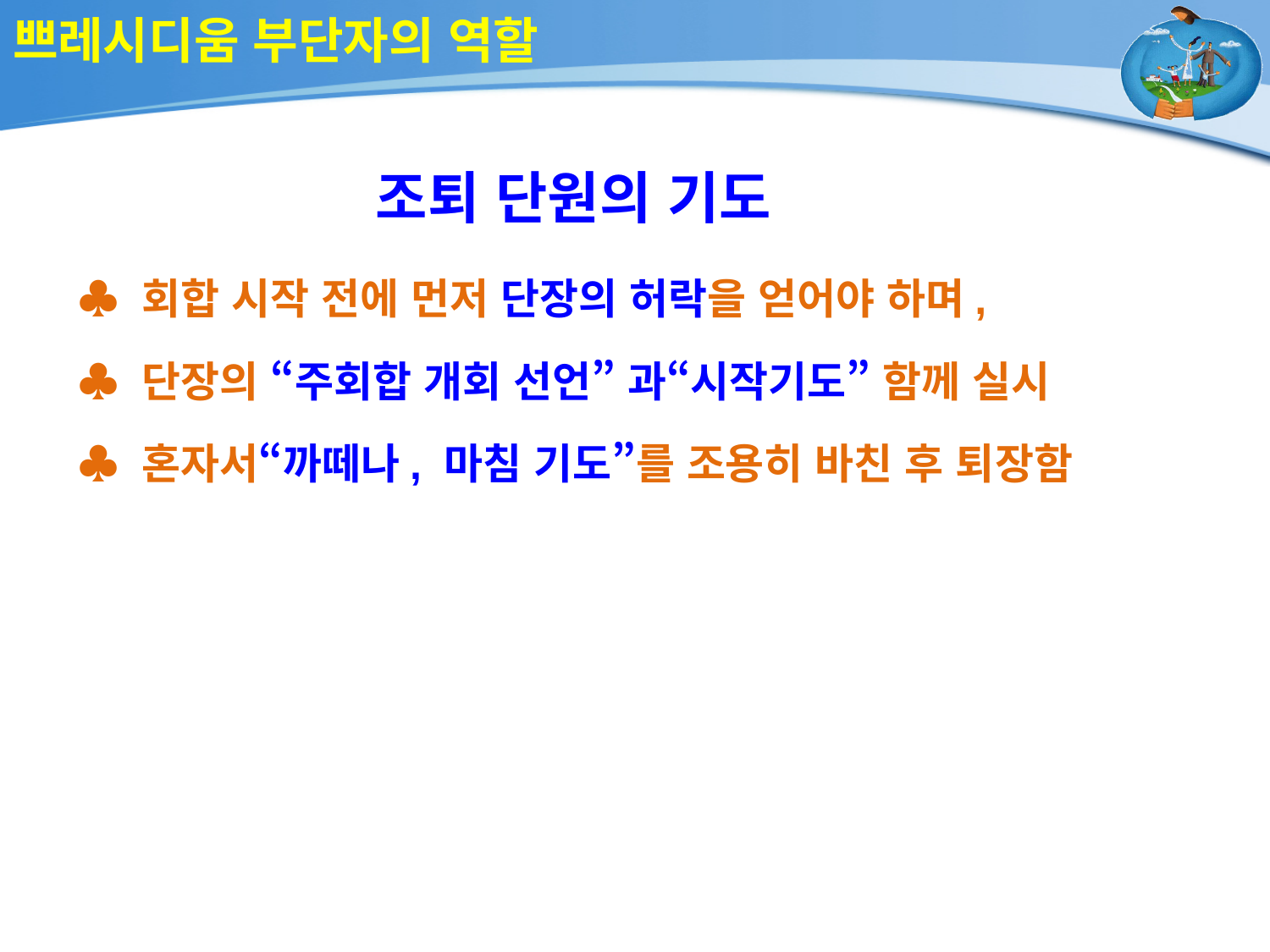

# 쁘레시디움 부단자의 역할
조퇴 단원의 기도
♣ 회합 시작 전에 먼저 단장의 허락을 얻어야 하며,
♣ 단장의 “주회합 개회 선언” 과“시작기도” 함께 실시
♣ 혼자서“까떼나, 마침 기도”를 조용히 바친 후 퇴장함